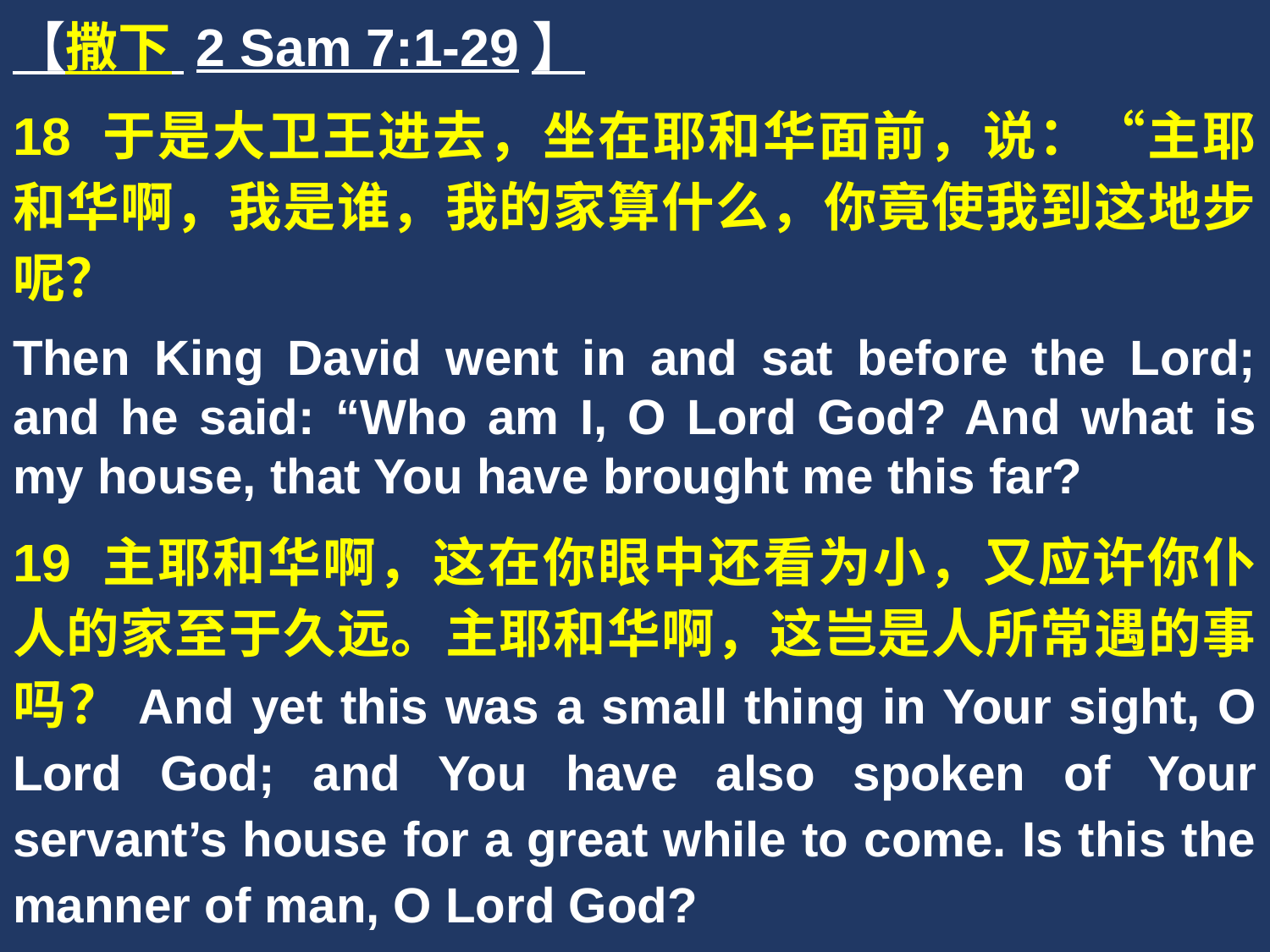

【撒下 2 Sam 7:1-29】
18 于是大卫王进去，坐在耶和华面前，说：“主耶和华啊，我是谁，我的家算什么，你竟使我到这地步呢？
Then King David went in and sat before the Lord; and he said: “Who am I, O Lord God? And what is my house, that You have brought me this far?
19 主耶和华啊，这在你眼中还看为小，又应许你仆人的家至于久远。主耶和华啊，这岂是人所常遇的事吗？And yet this was a small thing in Your sight, O Lord God; and You have also spoken of Your servant’s house for a great while to come. Is this the manner of man, O Lord God?